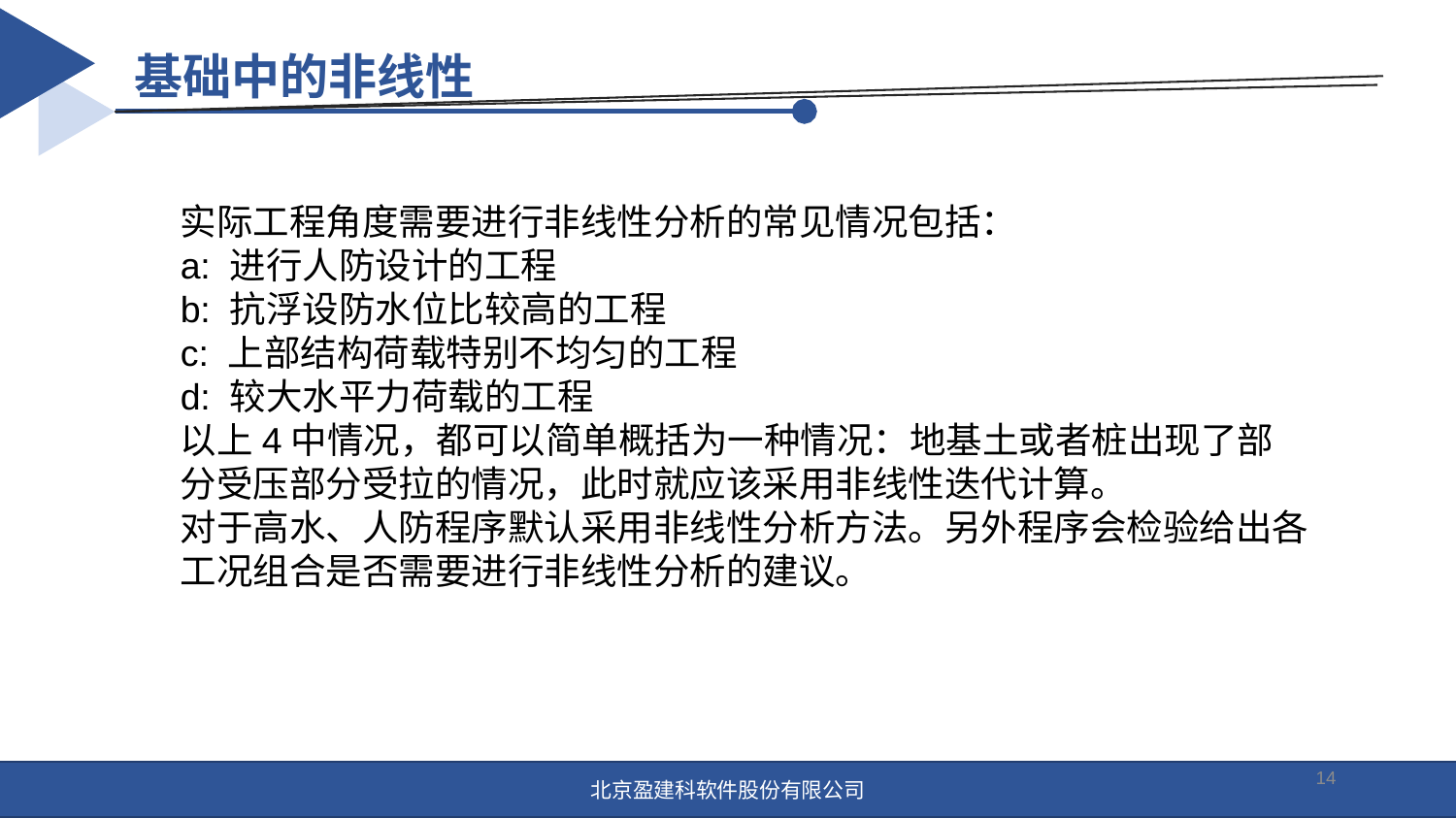

基础中的非线性

实际工程角度需要进行非线性分析的常见情况包括：
a: 进行人防设计的工程
b: 抗浮设防水位比较高的工程
c: 上部结构荷载特别不均匀的工程
d: 较大水平力荷载的工程
以上4中情况，都可以简单概括为一种情况：地基土或者桩出现了部分受压部分受拉的情况，此时就应该采用非线性迭代计算。
对于高水、人防程序默认采用非线性分析方法。另外程序会检验给出各工况组合是否需要进行非线性分析的建议。
14